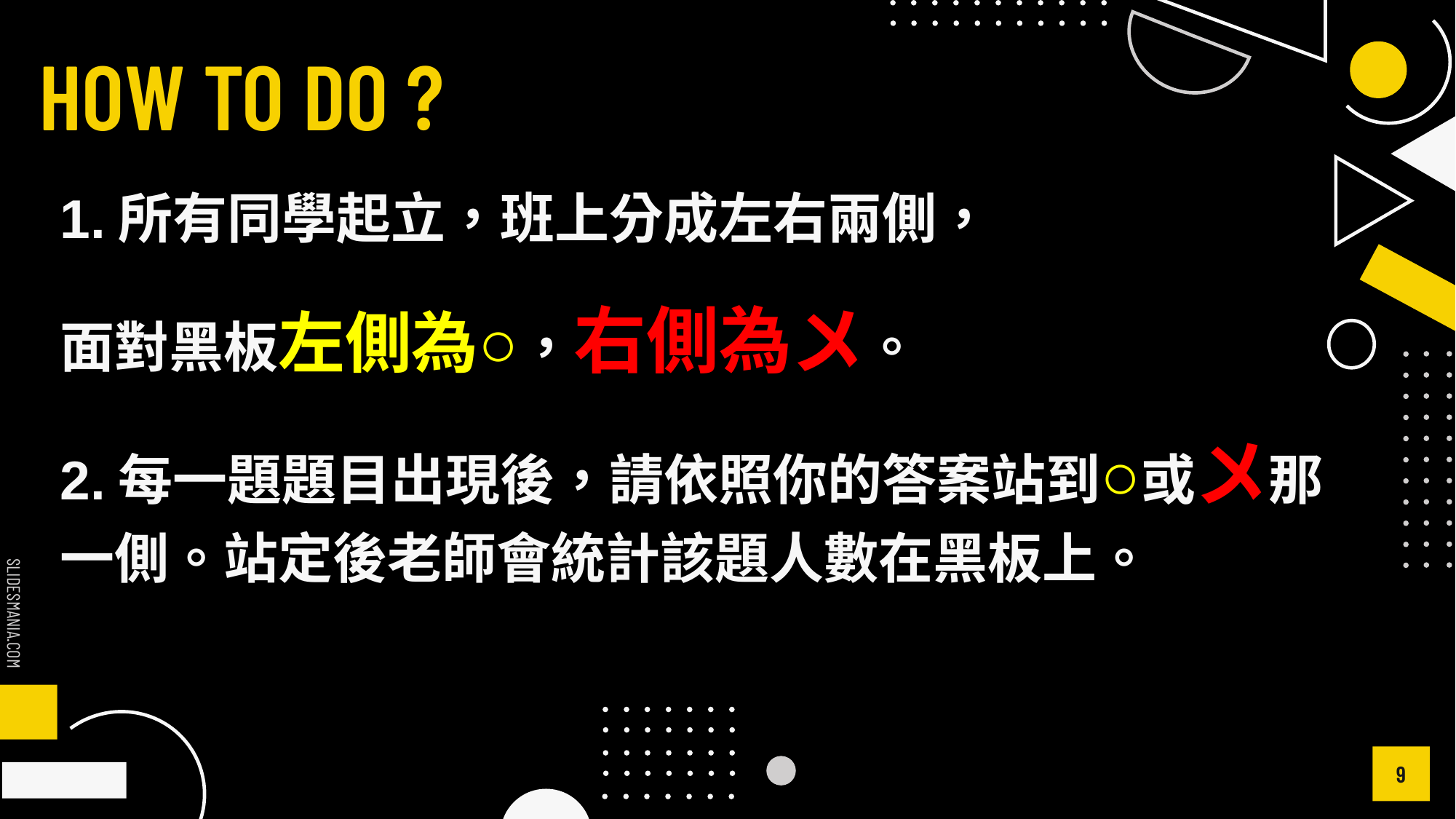

# HOW TO DO ?
1.所有同學起立，班上分成左右兩側，
面對黑板左側為○，右側為〤。
2.每一題題目出現後，請依照你的答案站到○或〤那一側。站定後老師會統計該題人數在黑板上。
9